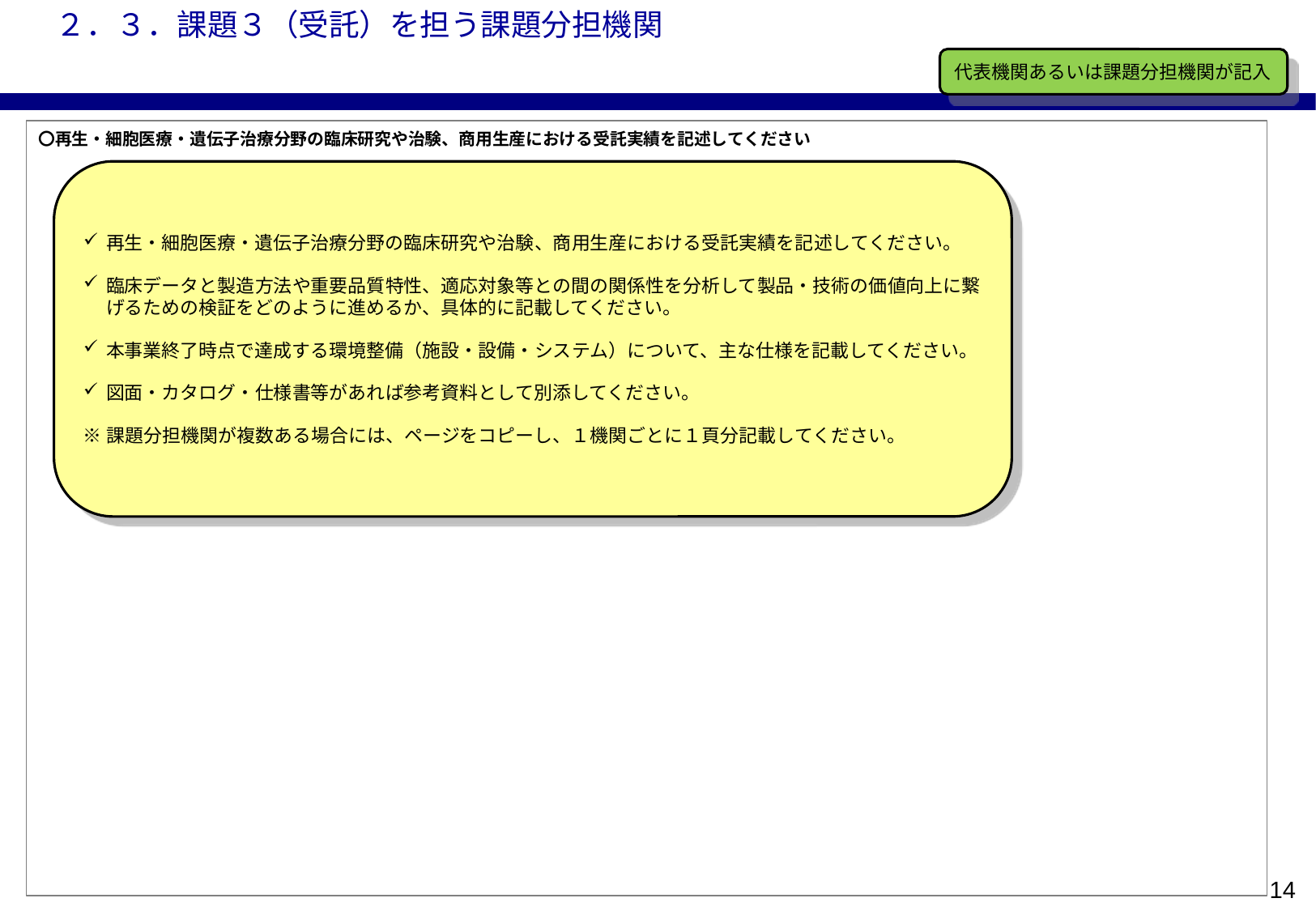

２．３．課題３（受託）を担う課題分担機関
代表機関あるいは課題分担機関が記入

〇再生・細胞医療・遺伝子治療分野の臨床研究や治験、商用生産における受託実績を記述してください
再生・細胞医療・遺伝子治療分野の臨床研究や治験、商用生産における受託実績を記述してください。
臨床データと製造方法や重要品質特性、適応対象等との間の関係性を分析して製品・技術の価値向上に繋げるための検証をどのように進めるか、具体的に記載してください。
本事業終了時点で達成する環境整備（施設・設備・システム）について、主な仕様を記載してください。
図面・カタログ・仕様書等があれば参考資料として別添してください。
※課題分担機関が複数ある場合には、ページをコピーし、１機関ごとに１頁分記載してください。